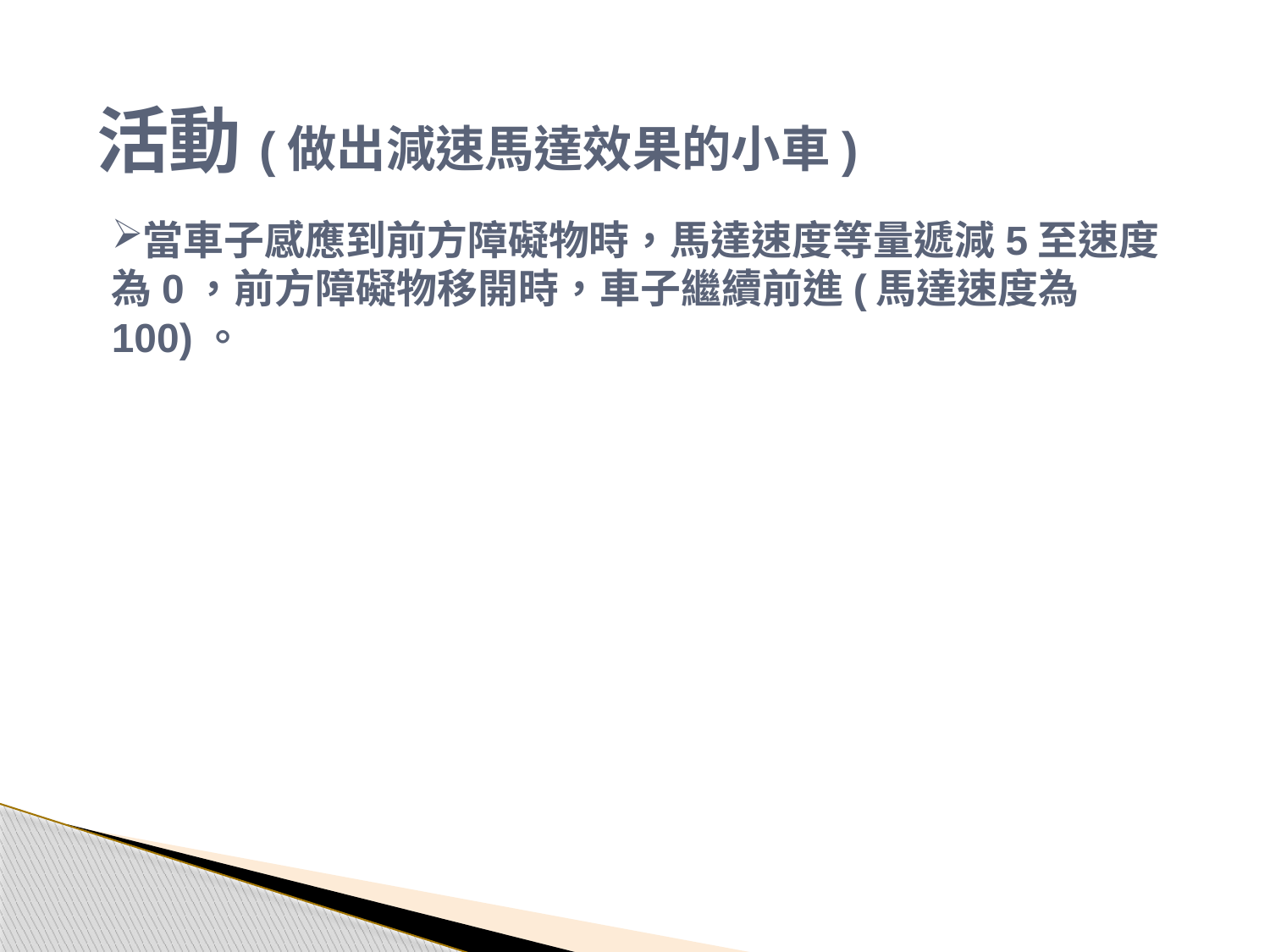

活動(做出減速馬達效果的小車)
當車子感應到前方障礙物時，馬達速度等量遞減5至速度為0，前方障礙物移開時，車子繼續前進(馬達速度為100)。